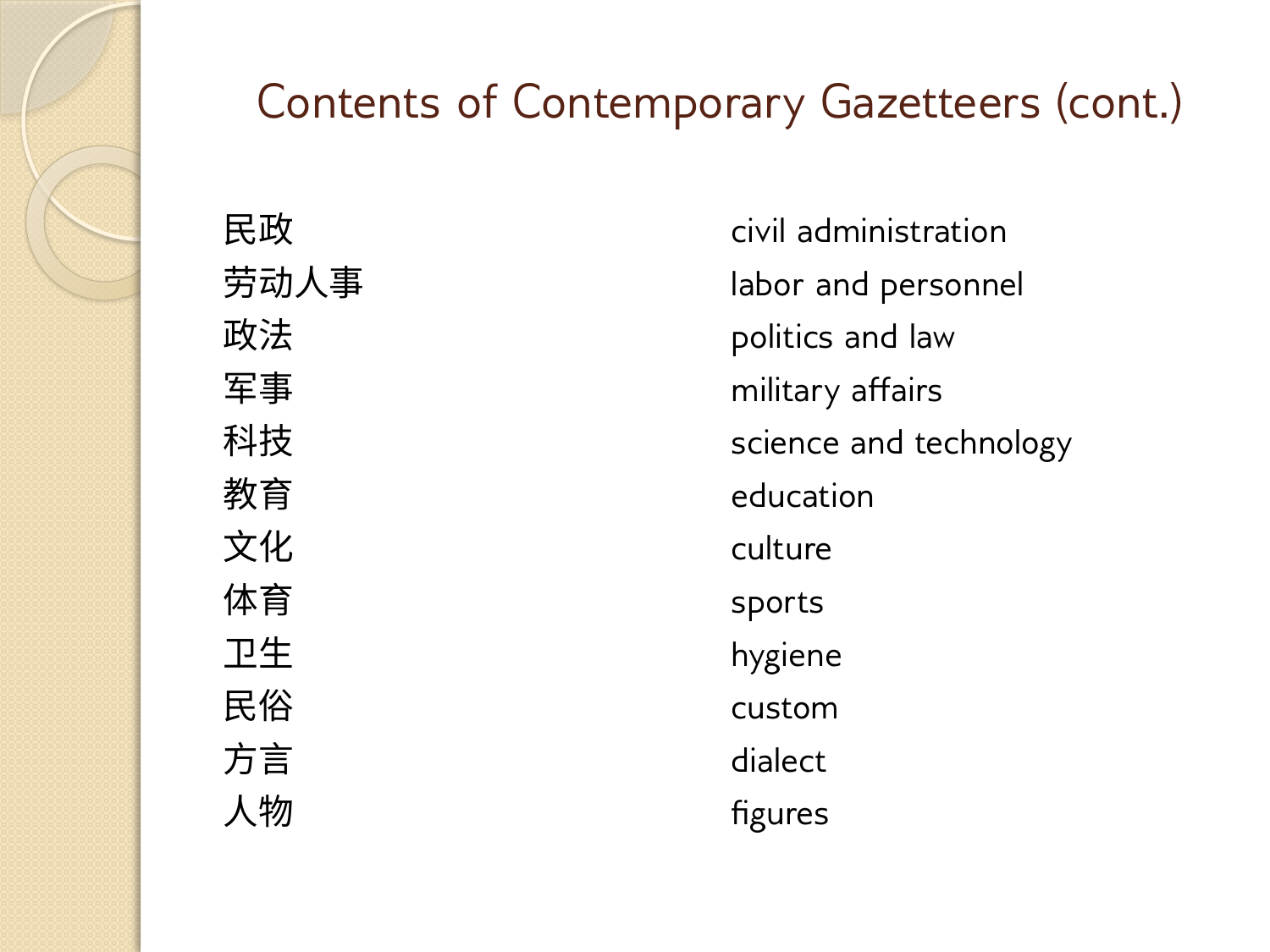

# Contents of Contemporary Gazetteers (cont.)
民政				civil administration
劳动人事			labor and personnel
政法				politics and law
军事				military affairs
科技				science and technology
教育				education
文化				culture
体育				sports
卫生				hygiene
民俗				custom
方言				dialect
人物				figures